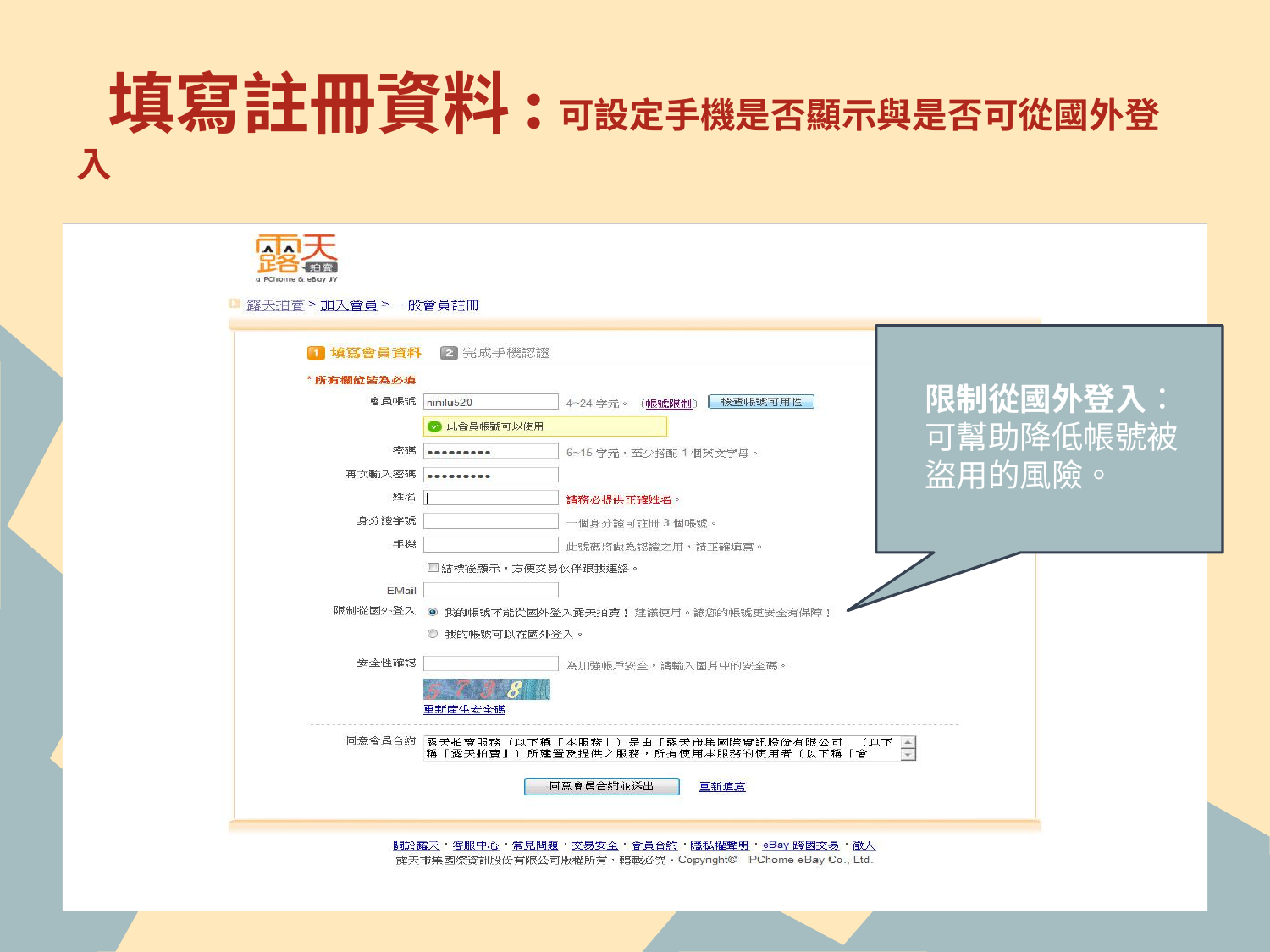

# 填寫註冊資料:可設定手機是否顯示與是否可從國外登入

限制從國外登入：
可幫助降低帳號被盜用的風險。